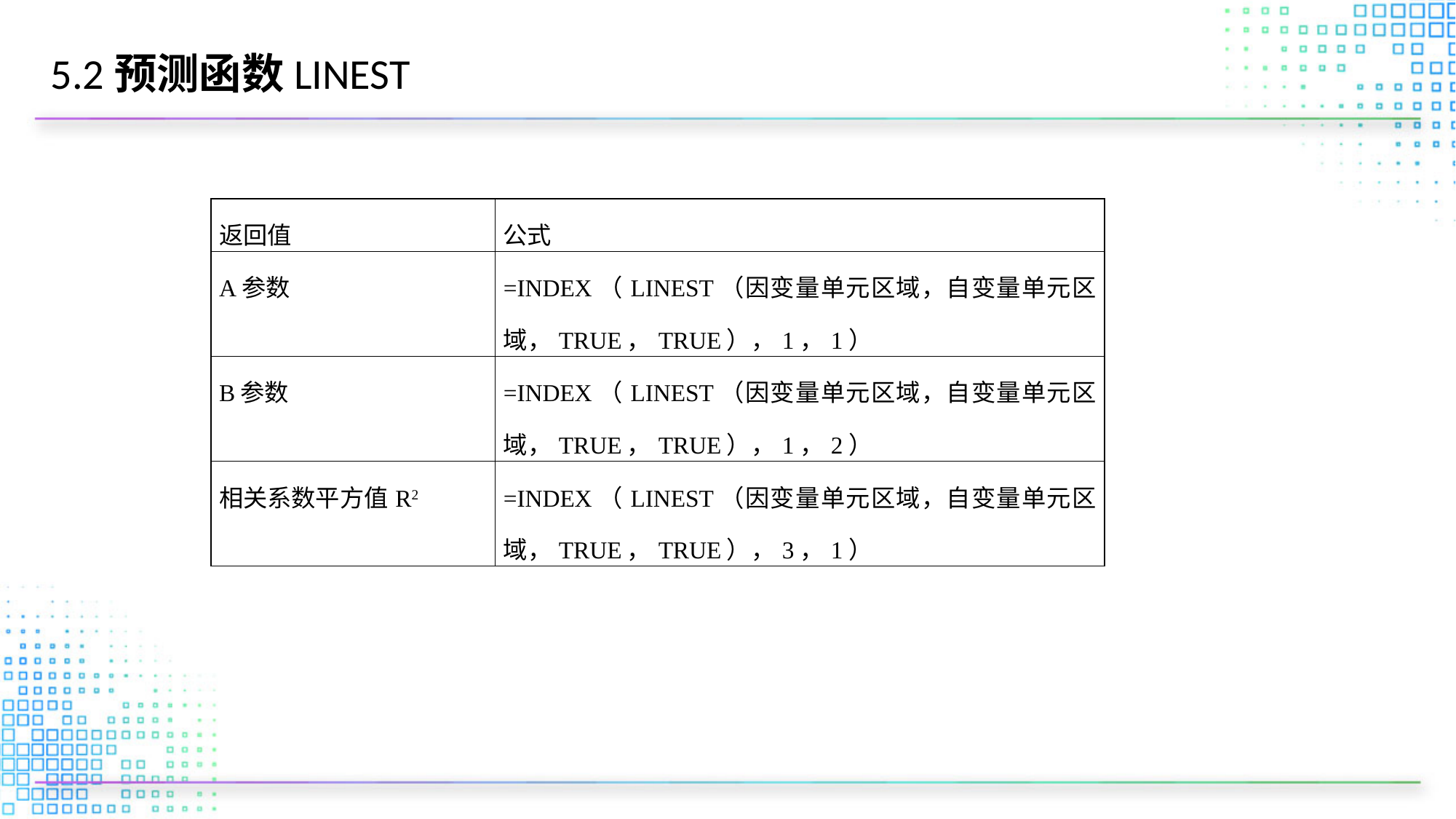

# 5.2预测函数LINEST
| 返回值 | 公式 |
| --- | --- |
| A参数 | =INDEX（LINEST（因变量单元区域，自变量单元区域，TRUE，TRUE），1，1） |
| B参数 | =INDEX（LINEST（因变量单元区域，自变量单元区域，TRUE，TRUE），1，2） |
| 相关系数平方值R2 | =INDEX（LINEST（因变量单元区域，自变量单元区域，TRUE，TRUE），3，1） |